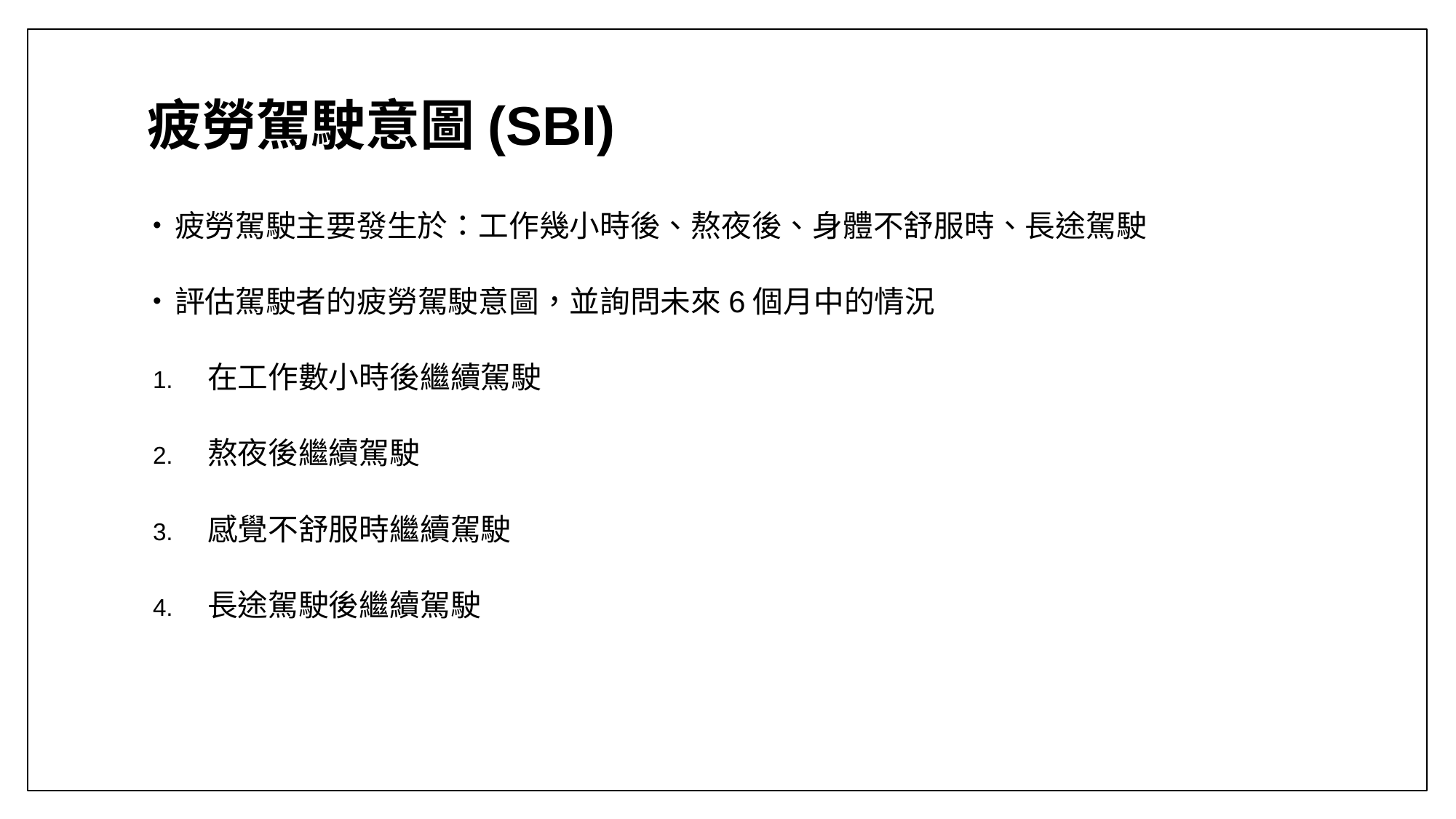

# 疲勞駕駛意圖(SBI)
疲勞駕駛主要發生於：工作幾小時後、熬夜後、身體不舒服時、長途駕駛
評估駕駛者的疲勞駕駛意圖，並詢問未來6個月中的情況
在工作數小時後繼續駕駛
熬夜後繼續駕駛
感覺不舒服時繼續駕駛
長途駕駛後繼續駕駛